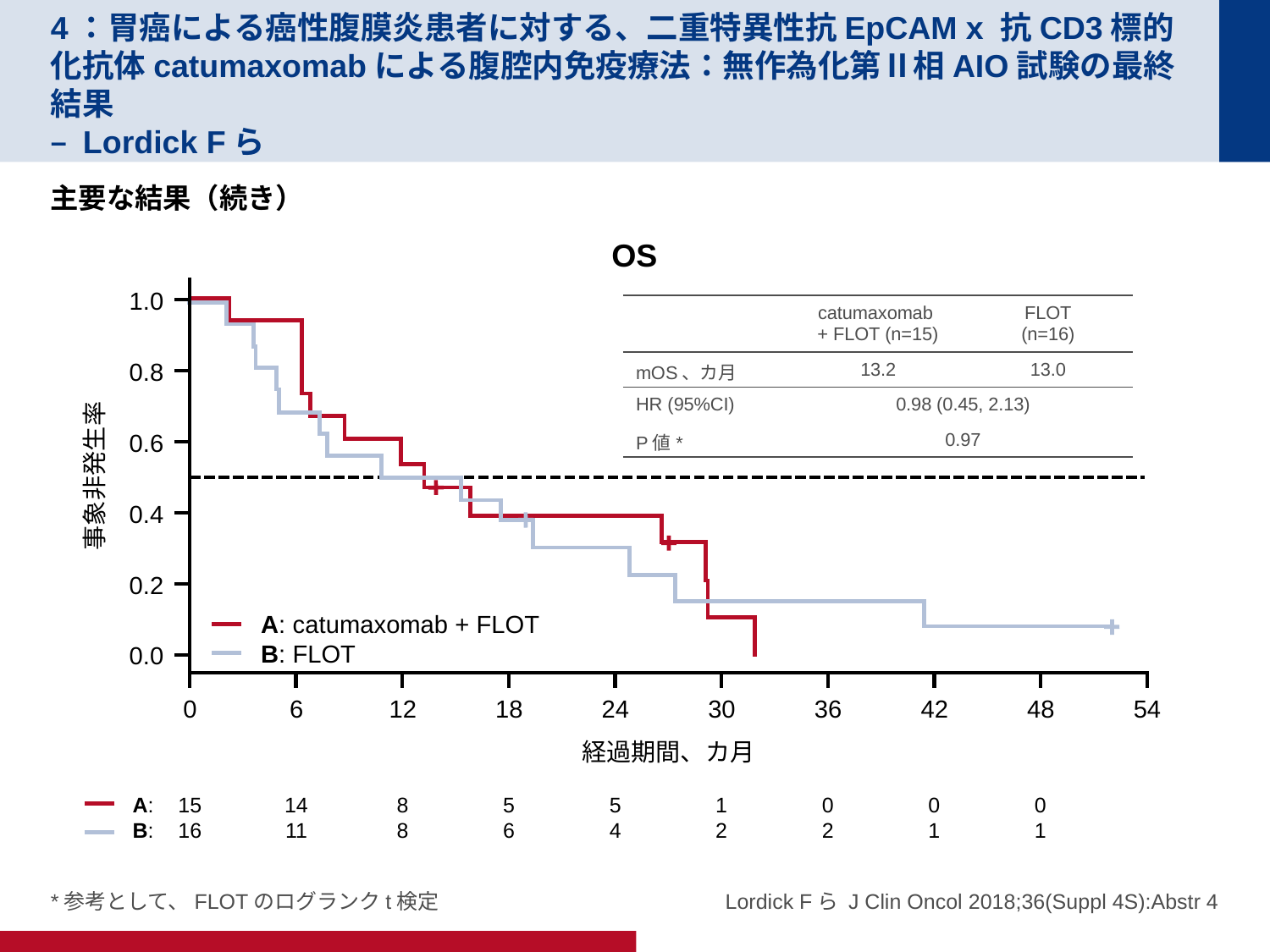

# 4：胃癌による癌性腹膜炎患者に対する、二重特異性抗EpCAM x 抗CD3標的化抗体catumaxomabによる腹腔内免疫療法：無作為化第Ⅱ相AIO試験の最終結果 – Lordick Fら
主要な結果（続き）
OS
1.0

|  | catumaxomab + FLOT (n=15) | FLOT (n=16) |
| --- | --- | --- |
| mOS、カ月 | 13.2 | 13.0 |
| HR (95%CI) | 0.98 (0.45, 2.13) |  |
| P値\* | 0.97 |  |

0.8
0.6
事象非発生率
0.4
0.2
A: catumaxomab + FLOT
B: FLOT
0.0
0
6
12
18
24
30
36
42
48
54
経過期間、カ月
A:
B:
15
16
14
11
8
8
5
6
5
4
1
2
0
2
0
1
0
1
*参考として、FLOTのログランクt検定
Lordick Fら J Clin Oncol 2018;36(Suppl 4S):Abstr 4